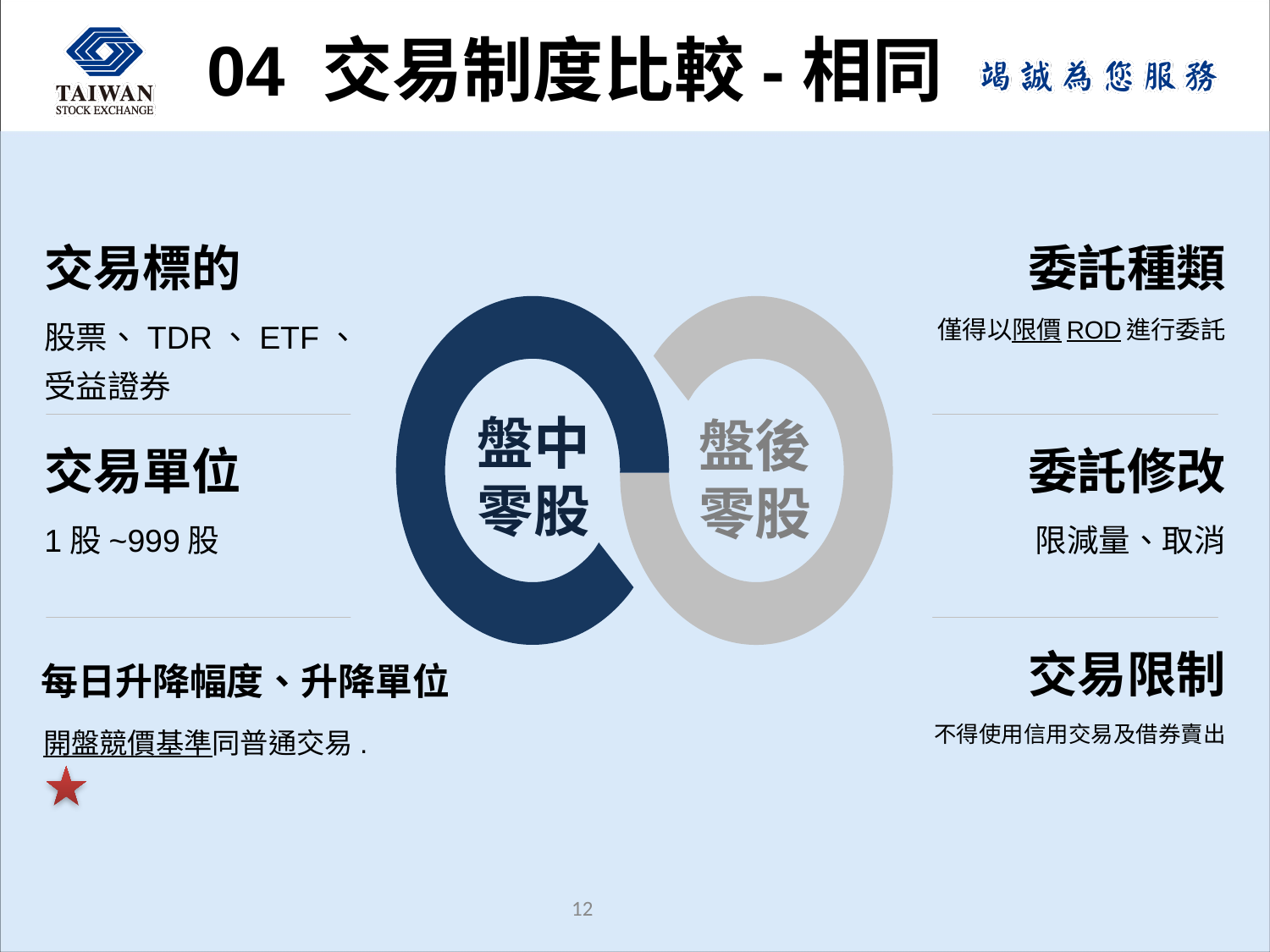

04 交易制度比較-相同
交易標的
委託種類

股票、TDR、ETF、受益證券
僅得以限價ROD進行委託
交易單位
委託修改
1股~999股
限減量、取消
每日升降幅度、升降單位
交易限制
不得使用信用交易及借券賣出
開盤競價基準同普通交易.
盤中零股
盤後零股

12